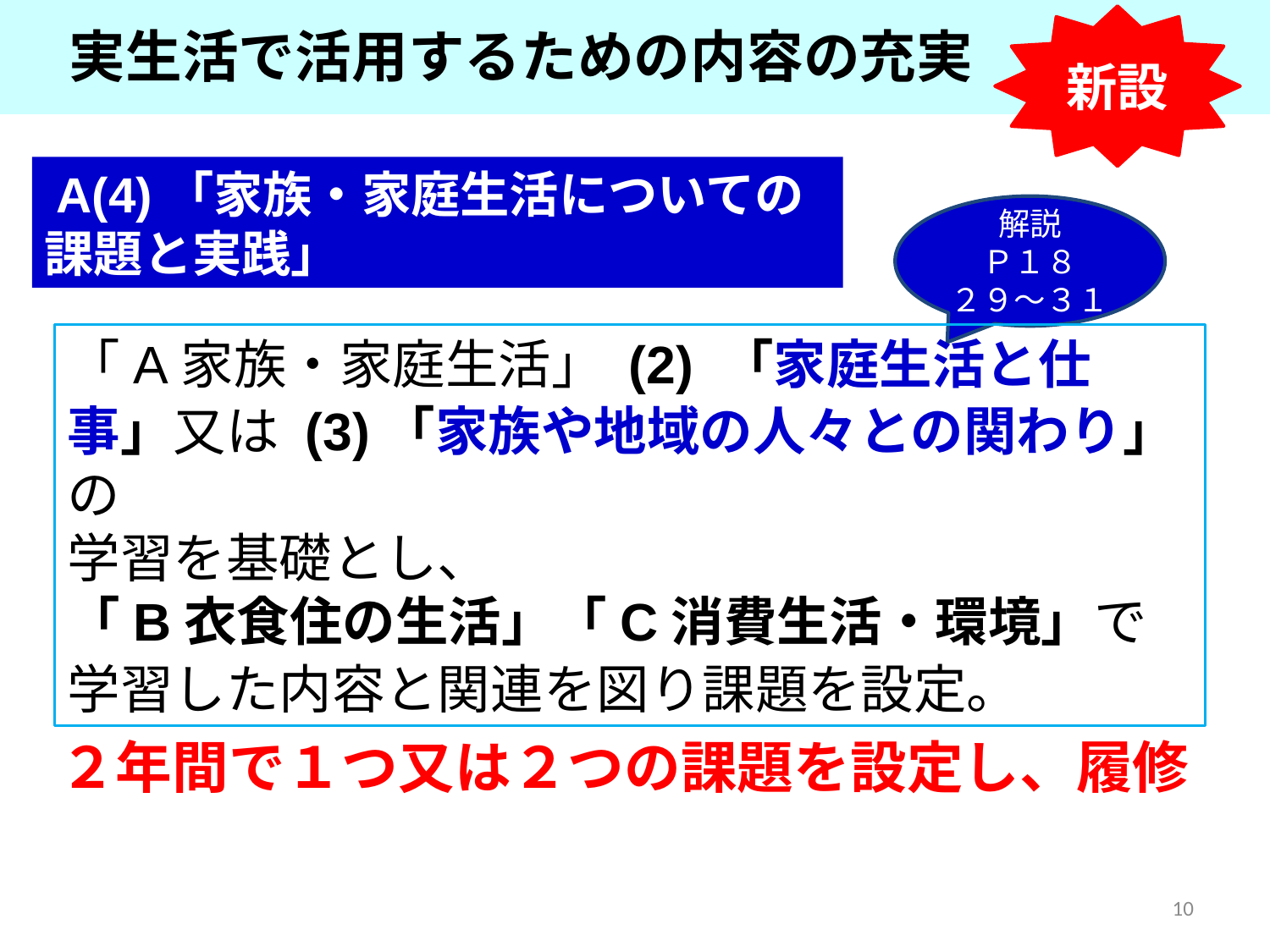

実生活で活用するための内容の充実
新設
 A(4)「家族・家庭生活についての
課題と実践」
解説
Ｐ１８
２９～３１
「A家族・家庭生活」 (2) 「家庭生活と仕事」又は (3)「家族や地域の人々との関わり」の
学習を基礎とし、
「B衣食住の生活」「C消費生活・環境」で
学習した内容と関連を図り課題を設定。
２年間で１つ又は２つの課題を設定し、履修
10